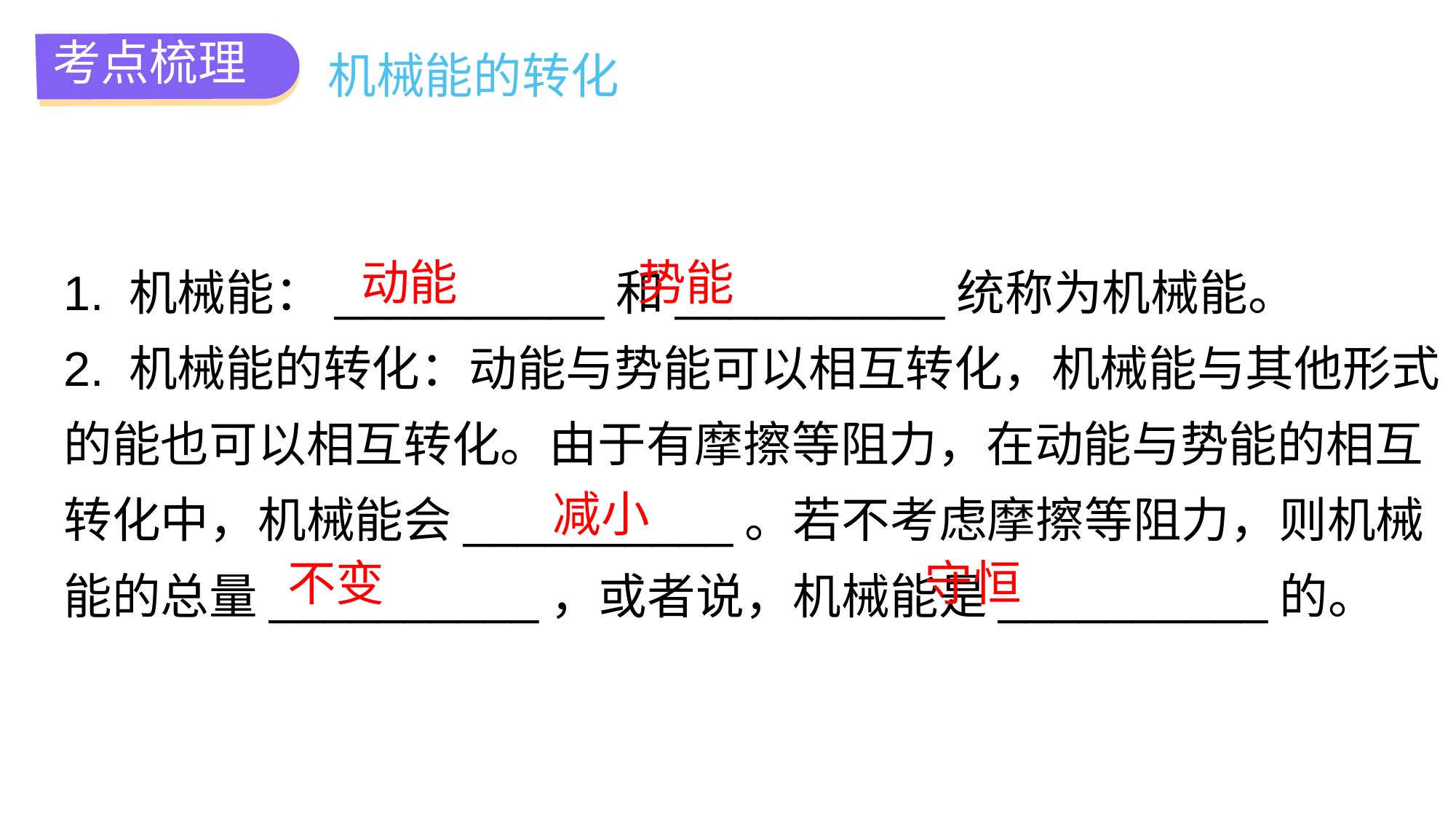

考点梳理

机械能的转化
1. 机械能：__________和__________统称为机械能。
2. 机械能的转化：动能与势能可以相互转化，机械能与其他形式的能也可以相互转化。由于有摩擦等阻力，在动能与势能的相互转化中，机械能会__________。若不考虑摩擦等阻力，则机械能的总量__________，或者说，机械能是__________的。
动能
势能
减小
不变
守恒